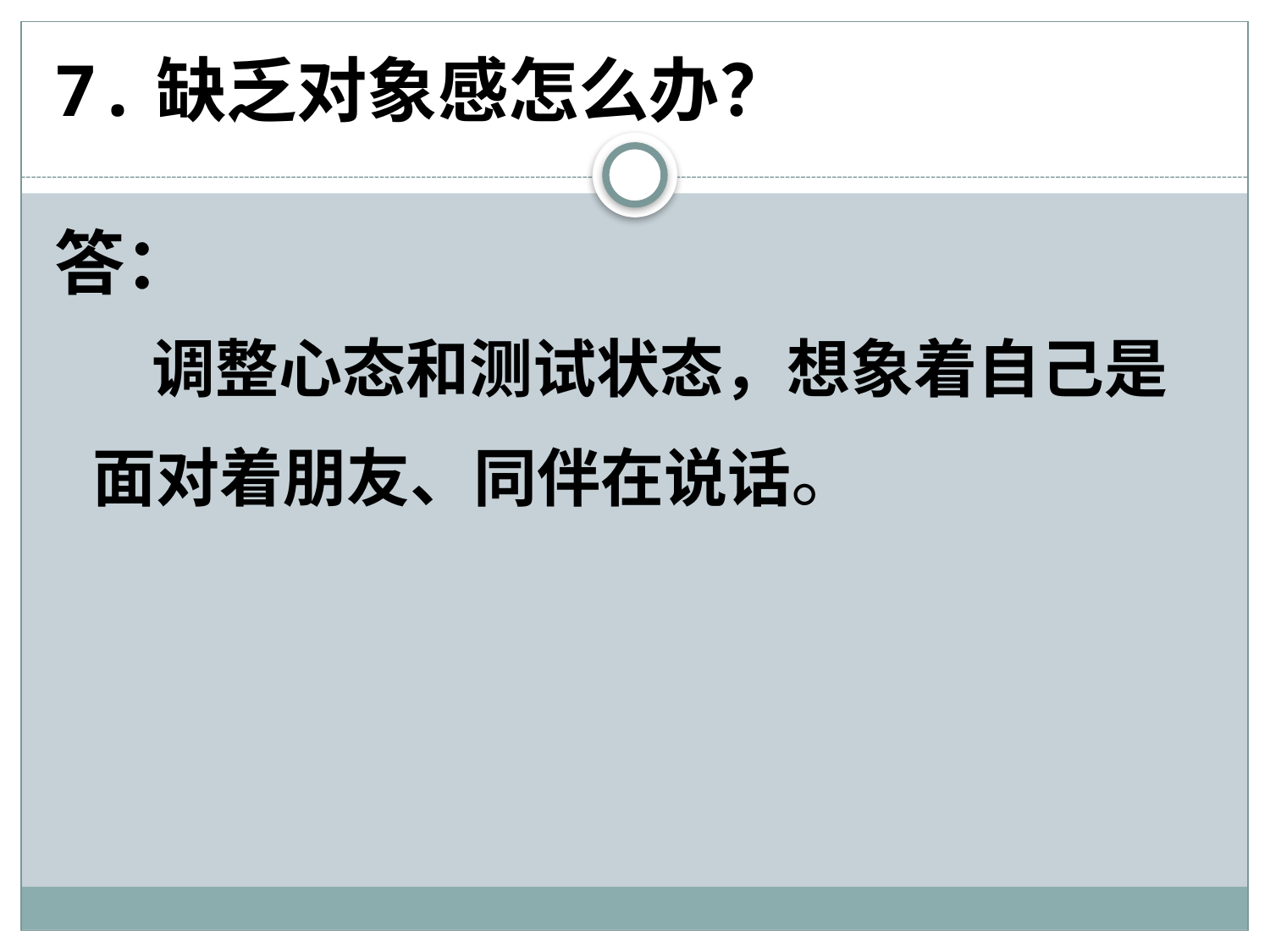

# 7.缺乏对象感怎么办？
答：
     调整心态和测试状态，想象着自己是面对着朋友、同伴在说话。